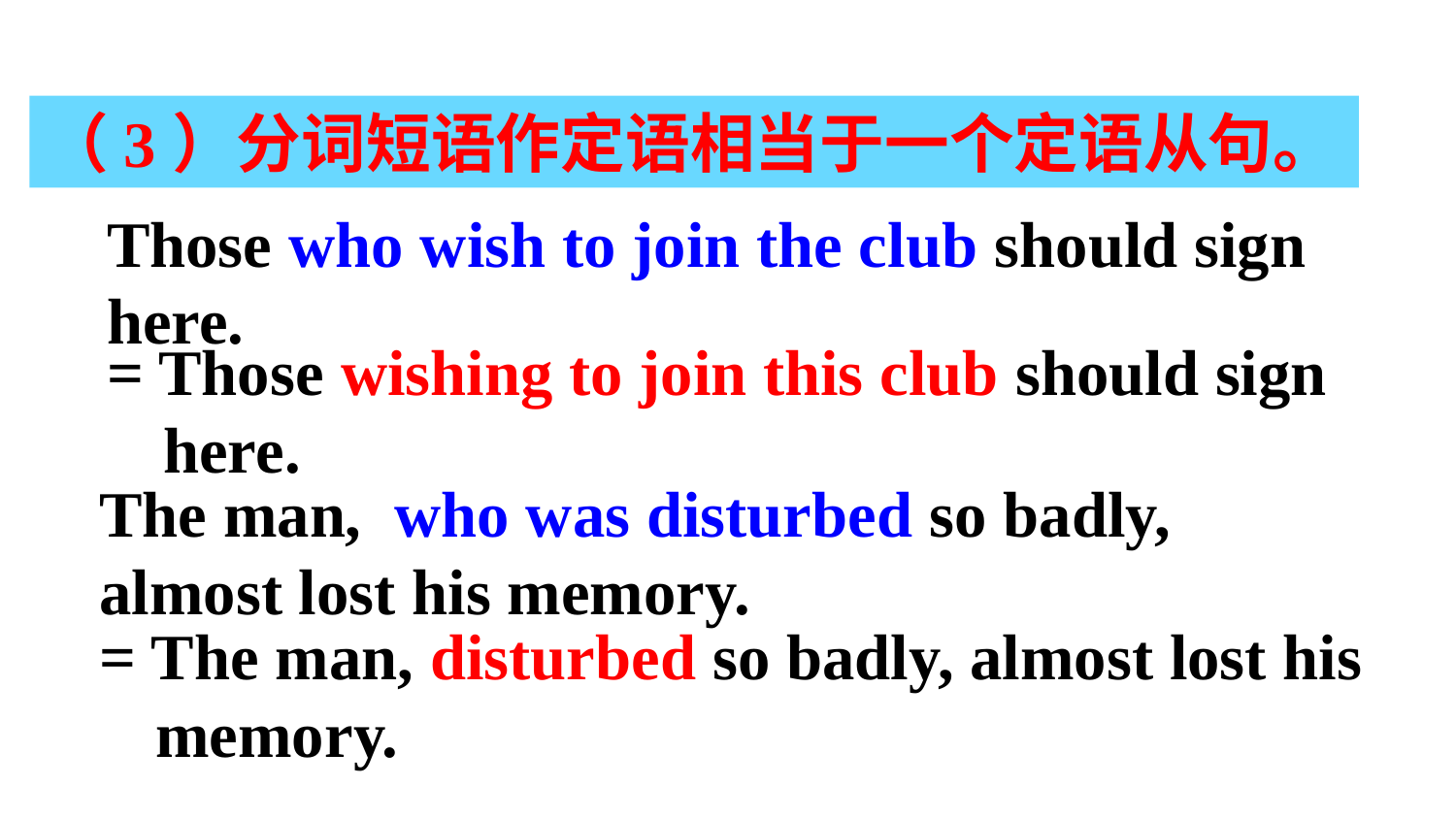

（3）分词短语作定语相当于一个定语从句。
Those who wish to join the club should sign  here.
= Those wishing to join this club should sign here.
The man,  who was disturbed so badly, almost lost his memory.
= The man, disturbed so badly, almost lost his memory.